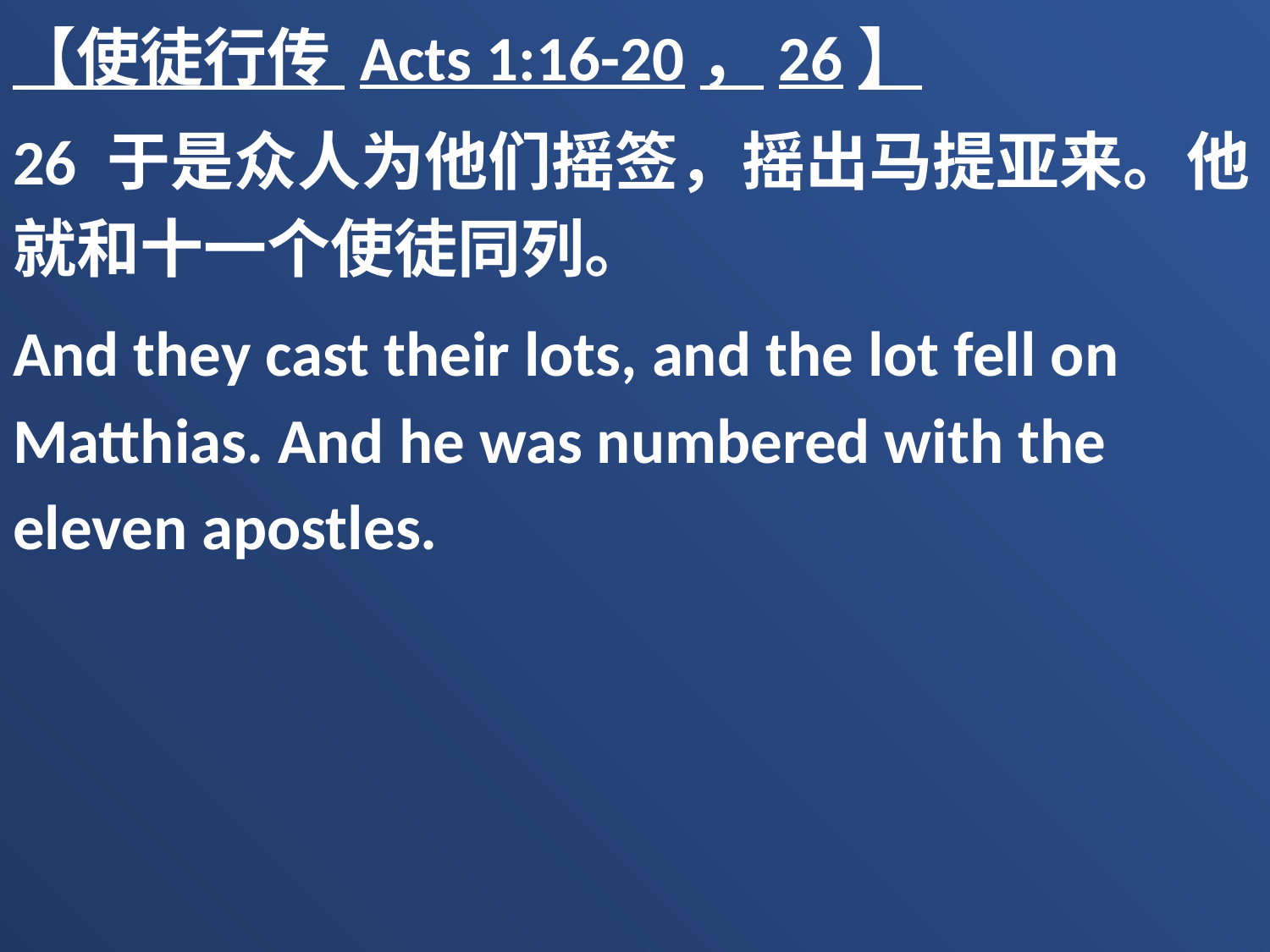

【使徒行传 Acts 1:16-20，26】
26 于是众人为他们摇签，摇出马提亚来。他就和十一个使徒同列。
And they cast their lots, and the lot fell on Matthias. And he was numbered with the eleven apostles.